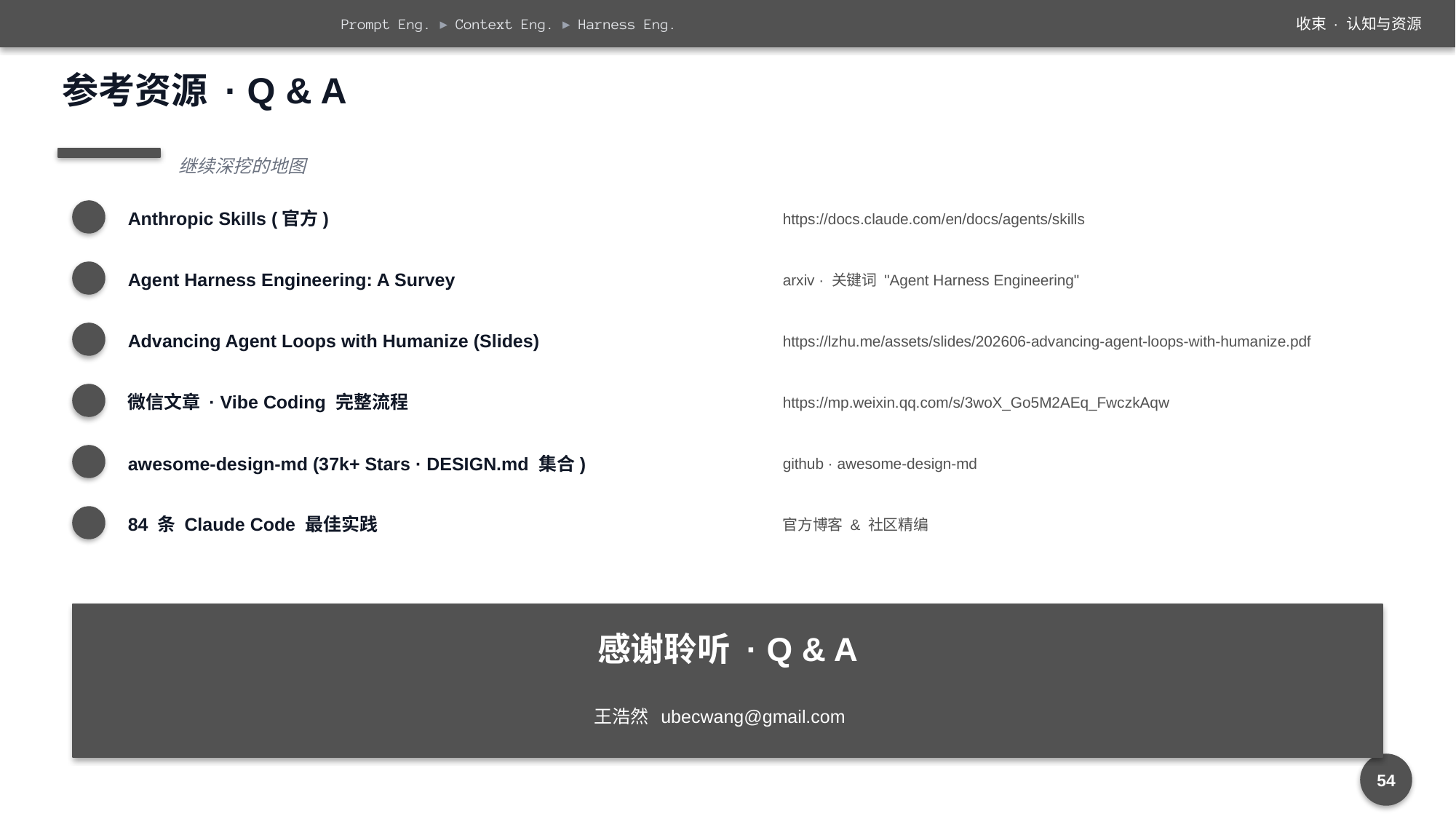

Prompt Eng.  ▸  Context Eng.  ▸  Harness Eng.
收束 · 认知与资源
参考资源 · Q & A
继续深挖的地图

Anthropic Skills (官方)
https://docs.claude.com/en/docs/agents/skills

Agent Harness Engineering: A Survey
arxiv · 关键词 "Agent Harness Engineering"

Advancing Agent Loops with Humanize (Slides)
https://lzhu.me/assets/slides/202606-advancing-agent-loops-with-humanize.pdf

微信文章 · Vibe Coding 完整流程
https://mp.weixin.qq.com/s/3woX_Go5M2AEq_FwczkAqw

awesome-design-md (37k+ Stars · DESIGN.md 集合)
github · awesome-design-md

84 条 Claude Code 最佳实践
官方博客 & 社区精编

感谢聆听 · Q & A
王浩然  ubecwang@gmail.com

54